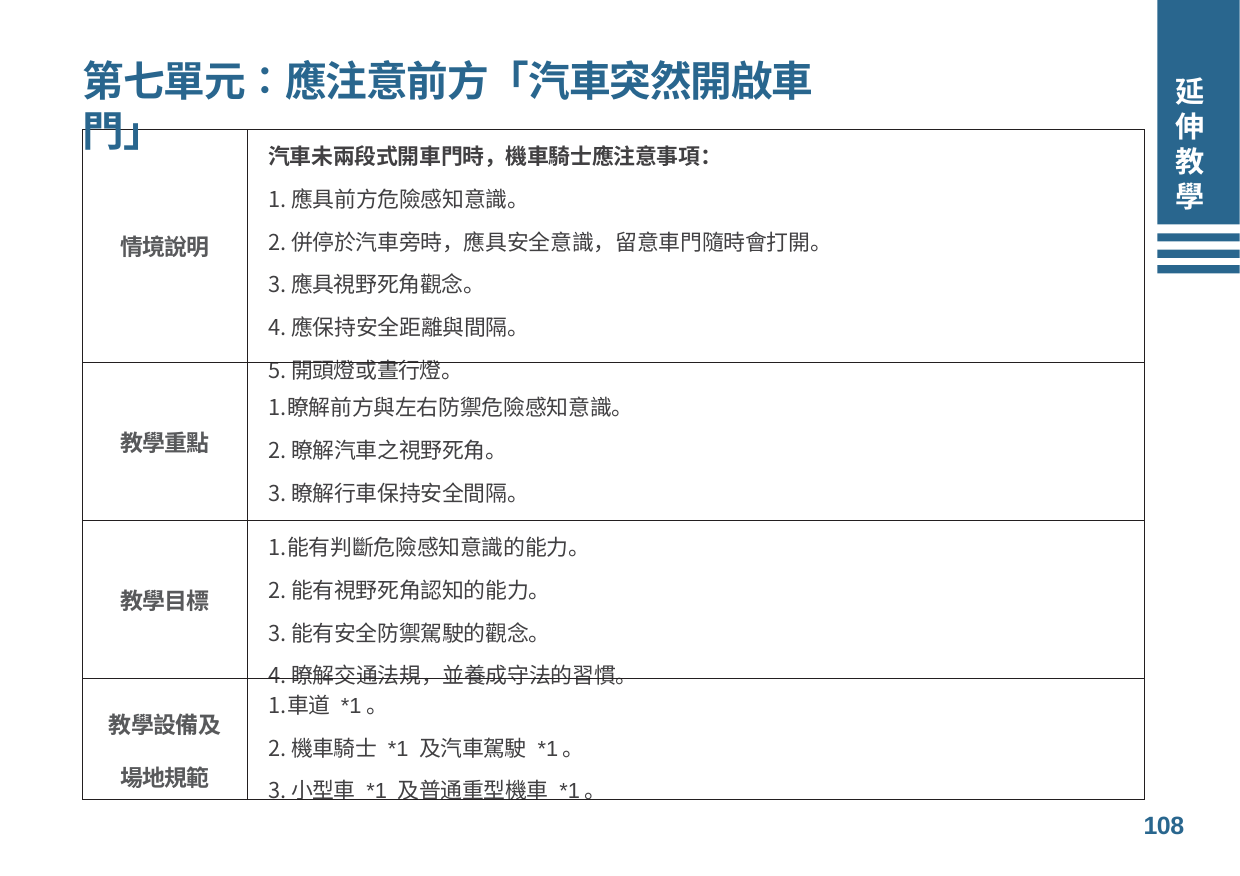

# 第七單元∶應注意前方「汽車突然開啟車門」
延伸教學
| 情境說明 | 汽車未兩段式開車門時，機車騎士應注意事項： 應具前方危險感知意識。 併停於汽車旁時，應具安全意識，留意車門隨時會打開。 應具視野死角觀念。 應保持安全距離與間隔。 開頭燈或晝行燈。 |
| --- | --- |
| 教學重點 | 瞭解前方與左右防禦危險感知意識。 瞭解汽車之視野死角。 瞭解行車保持安全間隔。 |
| 教學目標 | 能有判斷危險感知意識的能力。 能有視野死角認知的能力。 能有安全防禦駕駛的觀念。 瞭解交通法規，並養成守法的習慣。 |
| 教學設備及場地規範 | 車道 \*1。 機車騎士 \*1 及汽車駕駛 \*1。 小型車 \*1 及普通重型機車 \*1。 |
108